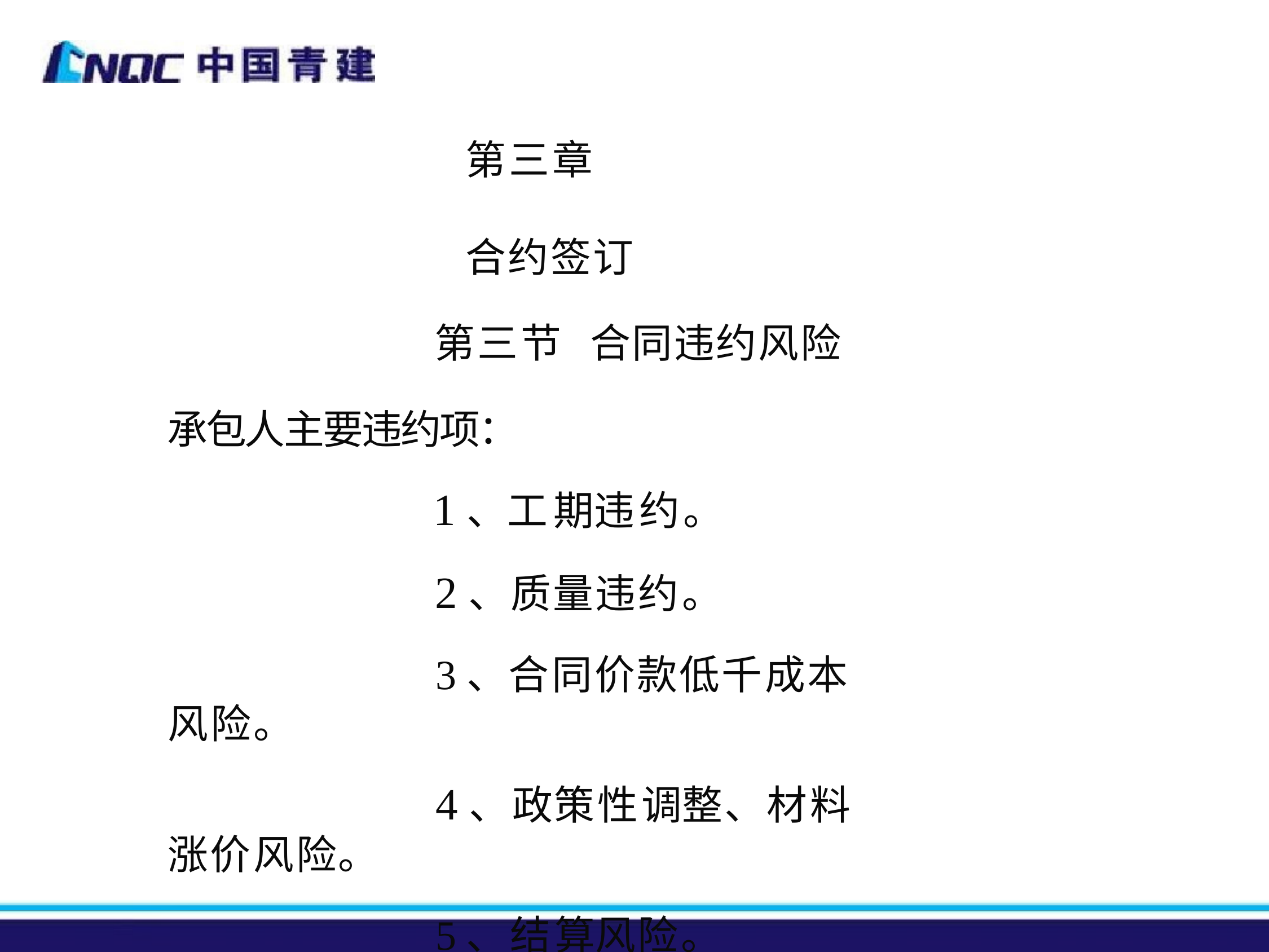

第三章	合约签订
第三节	合同违约风险 承包人主要违约项：
1、工期违约。
2、质量违约。
3、合同价款低千成本风险。
4、政策性调整、材料涨价风险。
5、结算风险。